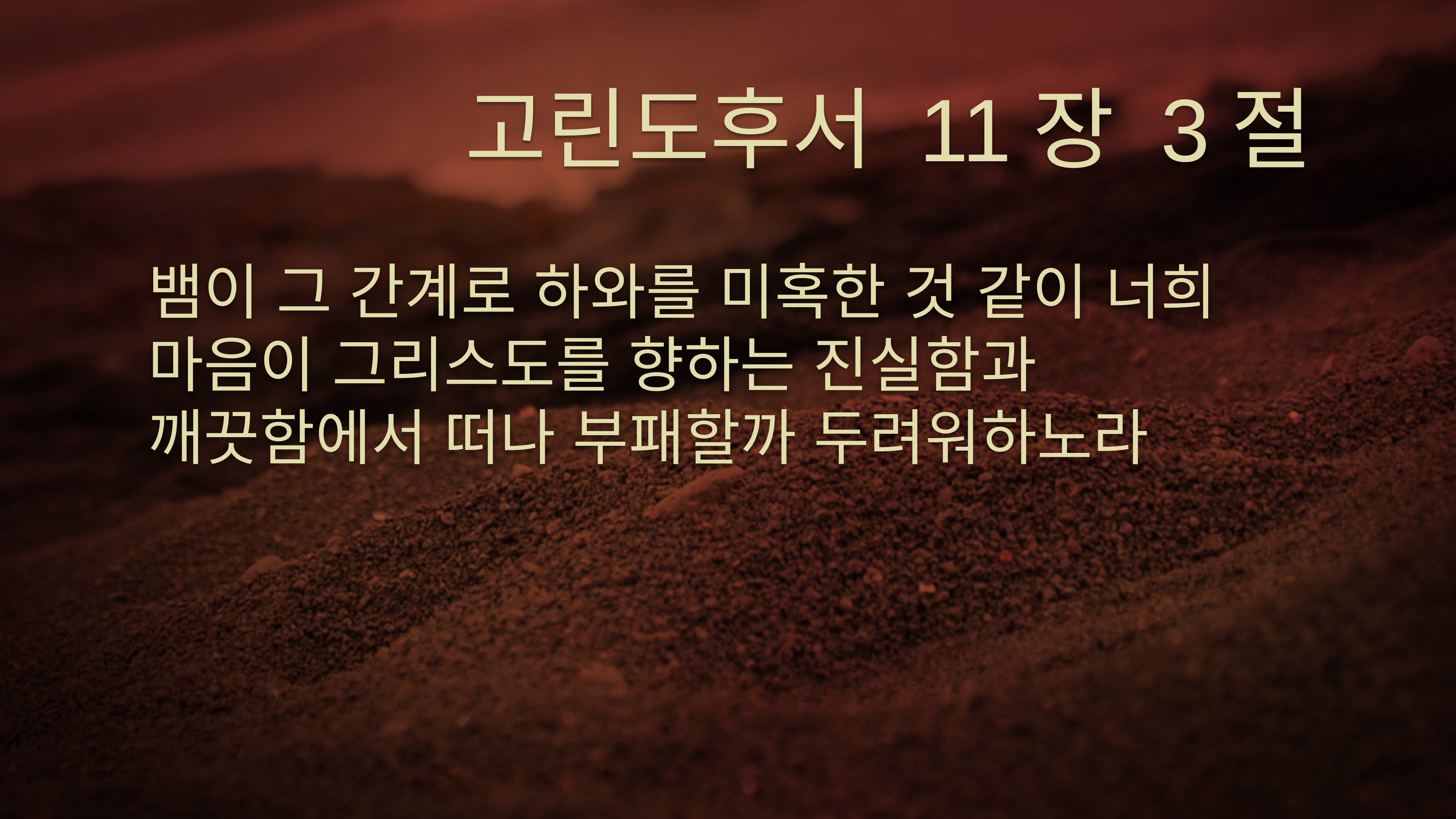

고린도후서 11장 3절
뱀이 그 간계로 하와를 미혹한 것 같이 너희 마음이 그리스도를 향하는 진실함과 깨끗함에서 떠나 부패할까 두려워하노라